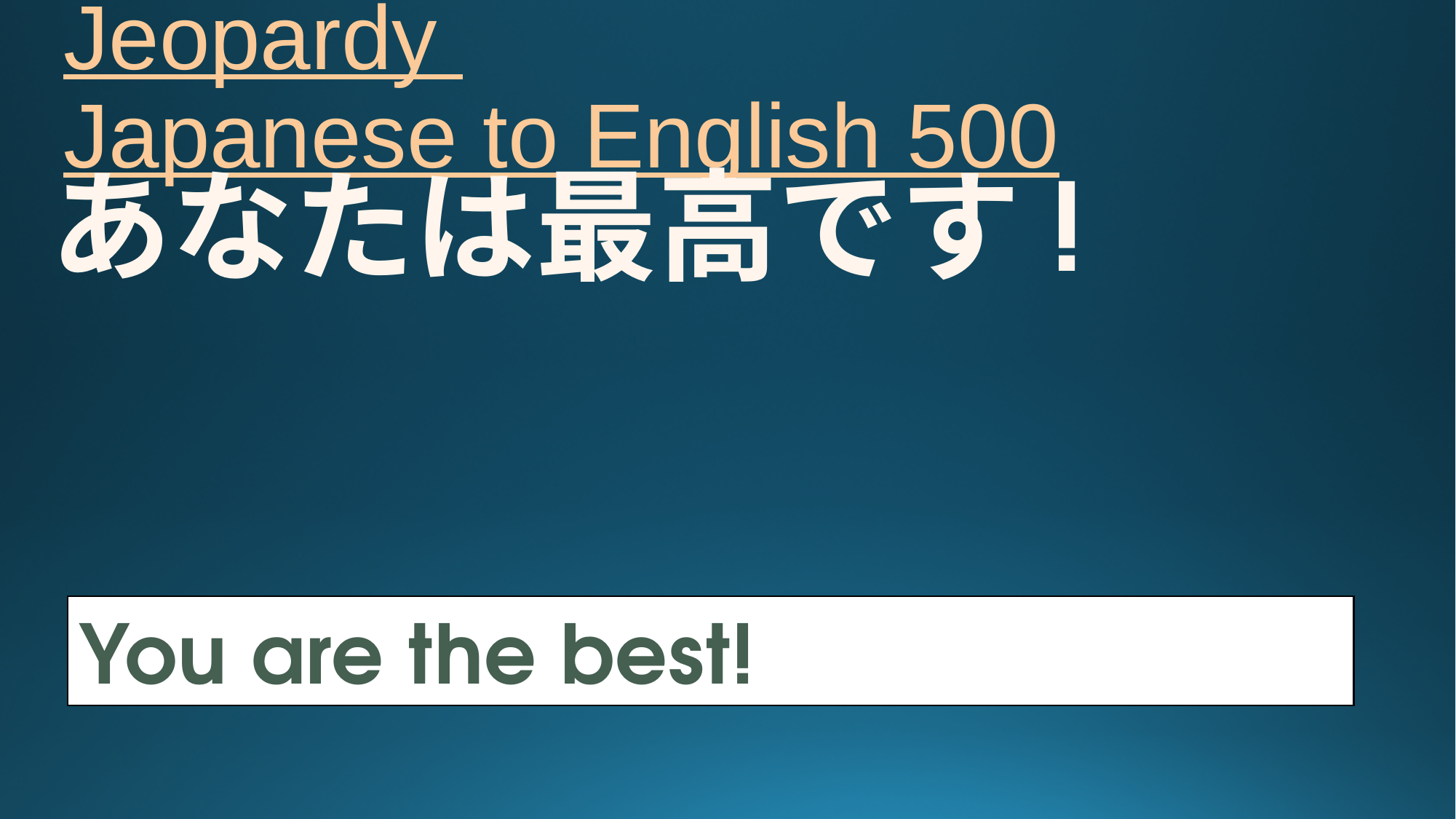

# Jeopardy Japanese to English 500
あなたは最高です!
You are the best!